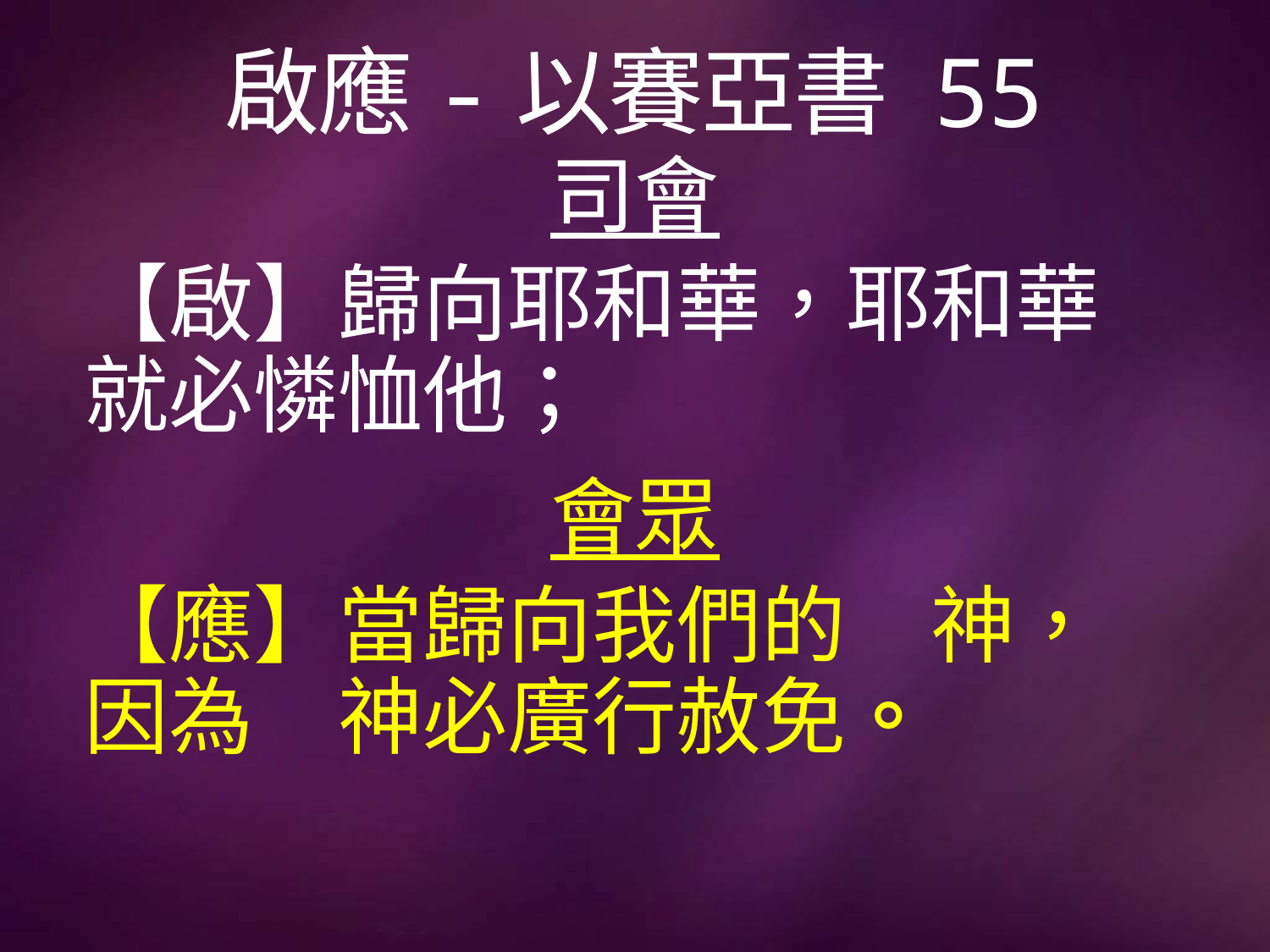

# 啟應-以賽亞書 55
司會
【啟】歸向耶和華，耶和華就必憐恤他；

會眾
【應】當歸向我們的　神，因為　神必廣行赦免。